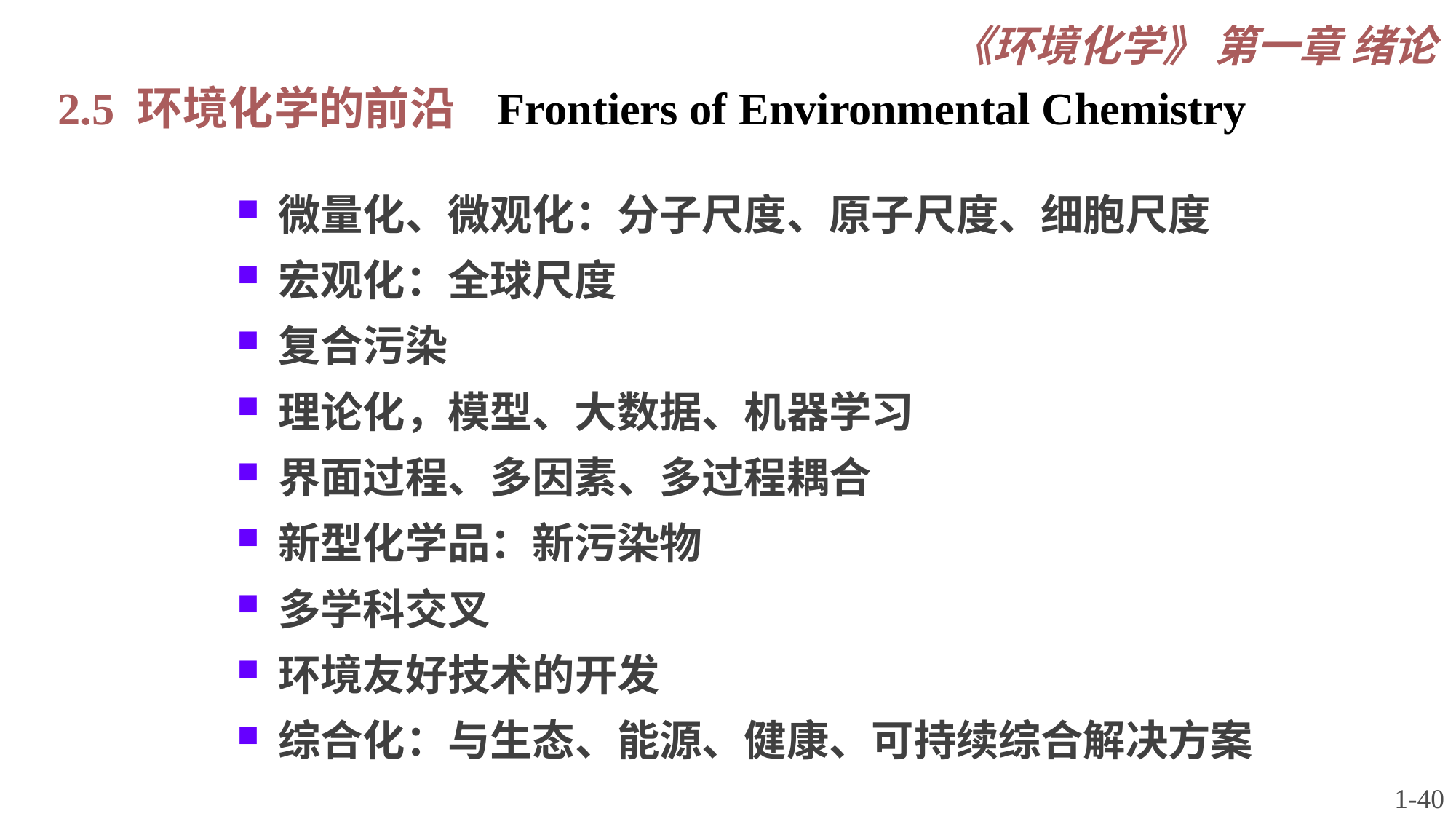

《环境化学》 第一章 绪论
2.5 环境化学的前沿   Frontiers of Environmental Chemistry
微量化、微观化：分子尺度、原子尺度、细胞尺度
宏观化：全球尺度
复合污染
理论化，模型、大数据、机器学习
界面过程、多因素、多过程耦合
新型化学品：新污染物
多学科交叉
环境友好技术的开发
综合化：与生态、能源、健康、可持续综合解决方案
1-40